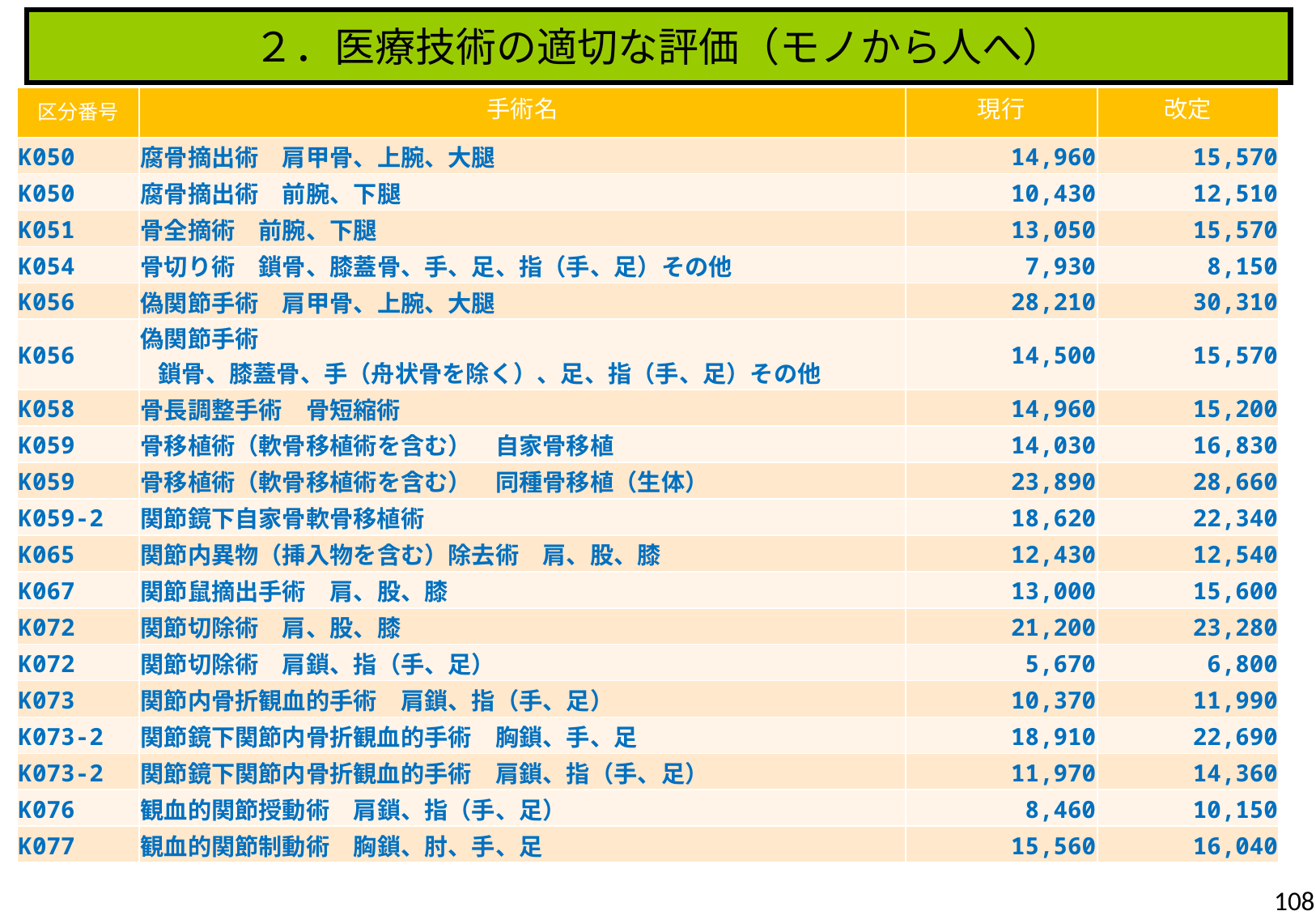

２．医療技術の適切な評価（モノから人へ）
| 区分番号 | 手術名 | 現行 | 改定 |
| --- | --- | --- | --- |
| K050 | 腐骨摘出術　肩甲骨、上腕、大腿 | 14,960 | 15,570 |
| K050 | 腐骨摘出術　前腕、下腿 | 10,430 | 12,510 |
| K051 | 骨全摘術　前腕、下腿 | 13,050 | 15,570 |
| K054 | 骨切り術　鎖骨、膝蓋骨、手、足、指（手、足）その他 | 7,930 | 8,150 |
| K056 | 偽関節手術　肩甲骨、上腕、大腿 | 28,210 | 30,310 |
| K056 | 偽関節手術 鎖骨、膝蓋骨、手（舟状骨を除く）、足、指（手、足）その他 | 14,500 | 15,570 |
| K058 | 骨長調整手術　骨短縮術 | 14,960 | 15,200 |
| K059 | 骨移植術（軟骨移植術を含む）　自家骨移植 | 14,030 | 16,830 |
| K059 | 骨移植術（軟骨移植術を含む）　同種骨移植（生体） | 23,890 | 28,660 |
| K059-2 | 関節鏡下自家骨軟骨移植術 | 18,620 | 22,340 |
| K065 | 関節内異物（挿入物を含む）除去術　肩、股、膝 | 12,430 | 12,540 |
| K067 | 関節鼠摘出手術　肩、股、膝 | 13,000 | 15,600 |
| K072 | 関節切除術　肩、股、膝 | 21,200 | 23,280 |
| K072 | 関節切除術　肩鎖、指（手、足） | 5,670 | 6,800 |
| K073 | 関節内骨折観血的手術　肩鎖、指（手、足） | 10,370 | 11,990 |
| K073-2 | 関節鏡下関節内骨折観血的手術　胸鎖、手、足 | 18,910 | 22,690 |
| K073-2 | 関節鏡下関節内骨折観血的手術　肩鎖、指（手、足） | 11,970 | 14,360 |
| K076 | 観血的関節授動術　肩鎖、指（手、足） | 8,460 | 10,150 |
| K077 | 観血的関節制動術　胸鎖、肘、手、足 | 15,560 | 16,040 |
108